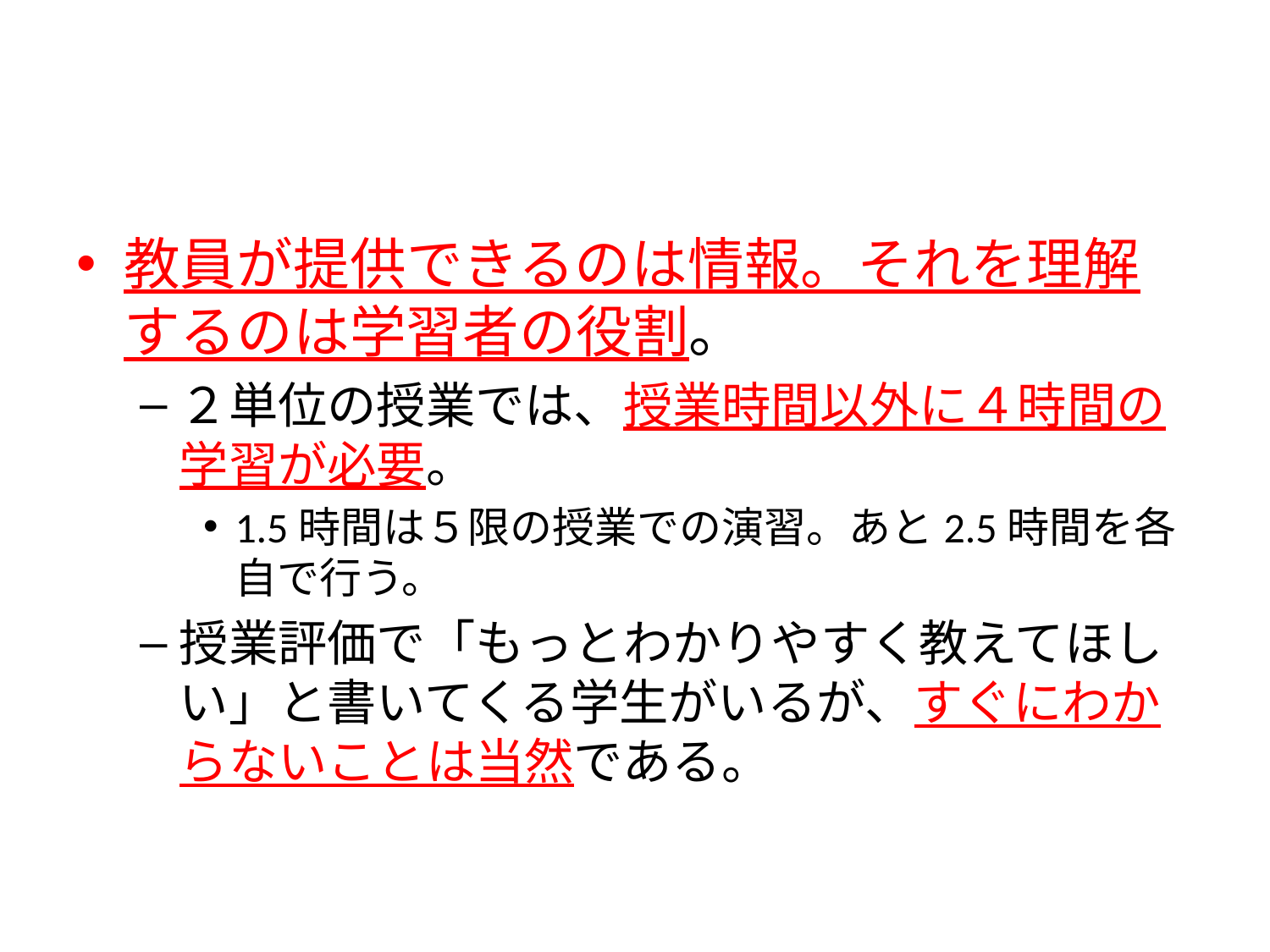

#
教員が提供できるのは情報。それを理解するのは学習者の役割。
２単位の授業では、授業時間以外に４時間の学習が必要。
1.5時間は５限の授業での演習。あと2.5時間を各自で行う。
授業評価で「もっとわかりやすく教えてほしい」と書いてくる学生がいるが、すぐにわからないことは当然である。